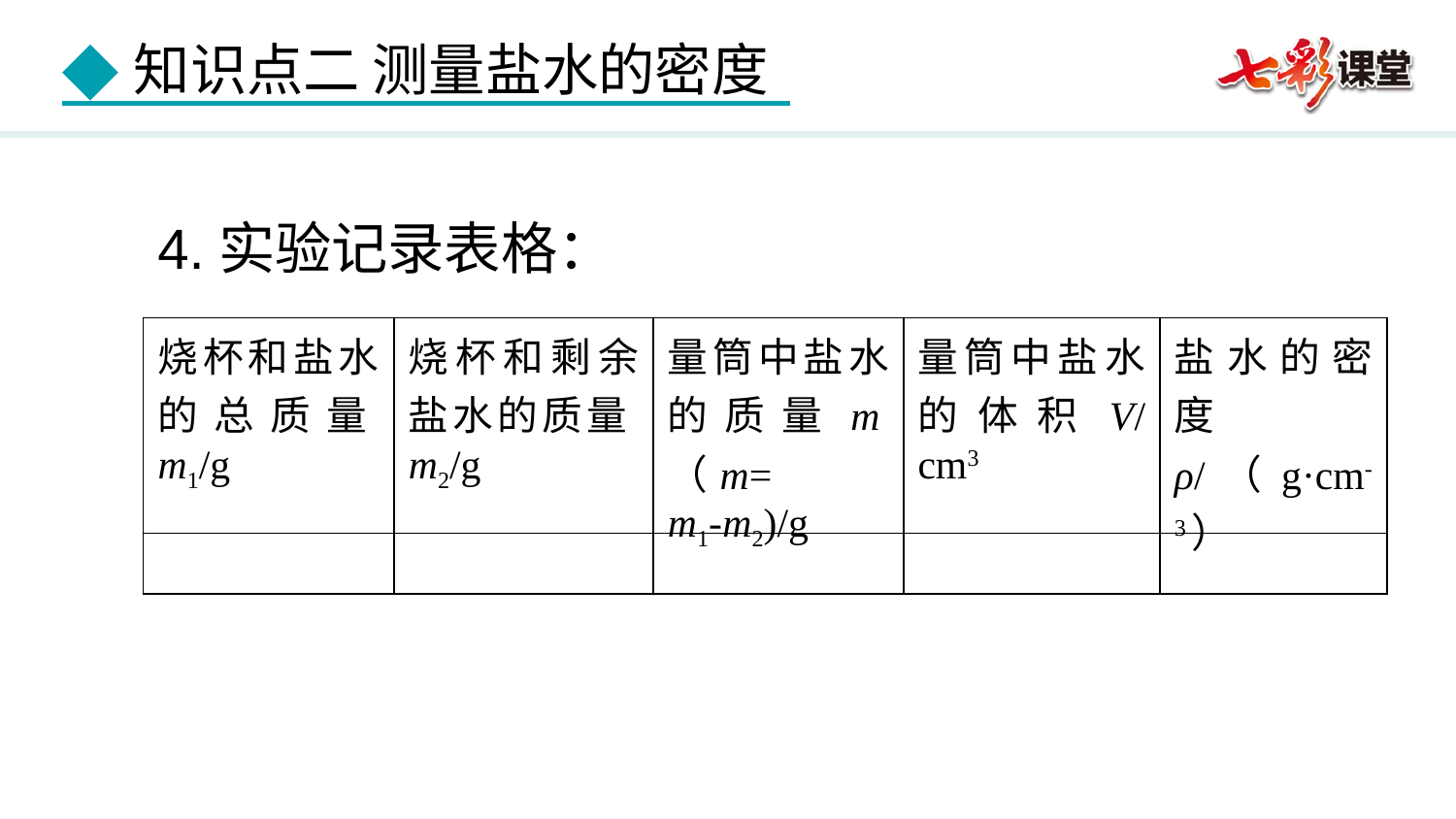

4.实验记录表格：
| 烧杯和盐水的总质量m1/g | 烧杯和剩余盐水的质量m2/g | 量筒中盐水的质量m（m= m1-m2)/g | 量筒中盐水的体积V/cm3 | 盐水的密度 ρ/（g·cm-3） |
| --- | --- | --- | --- | --- |
|  |  |  |  |  |